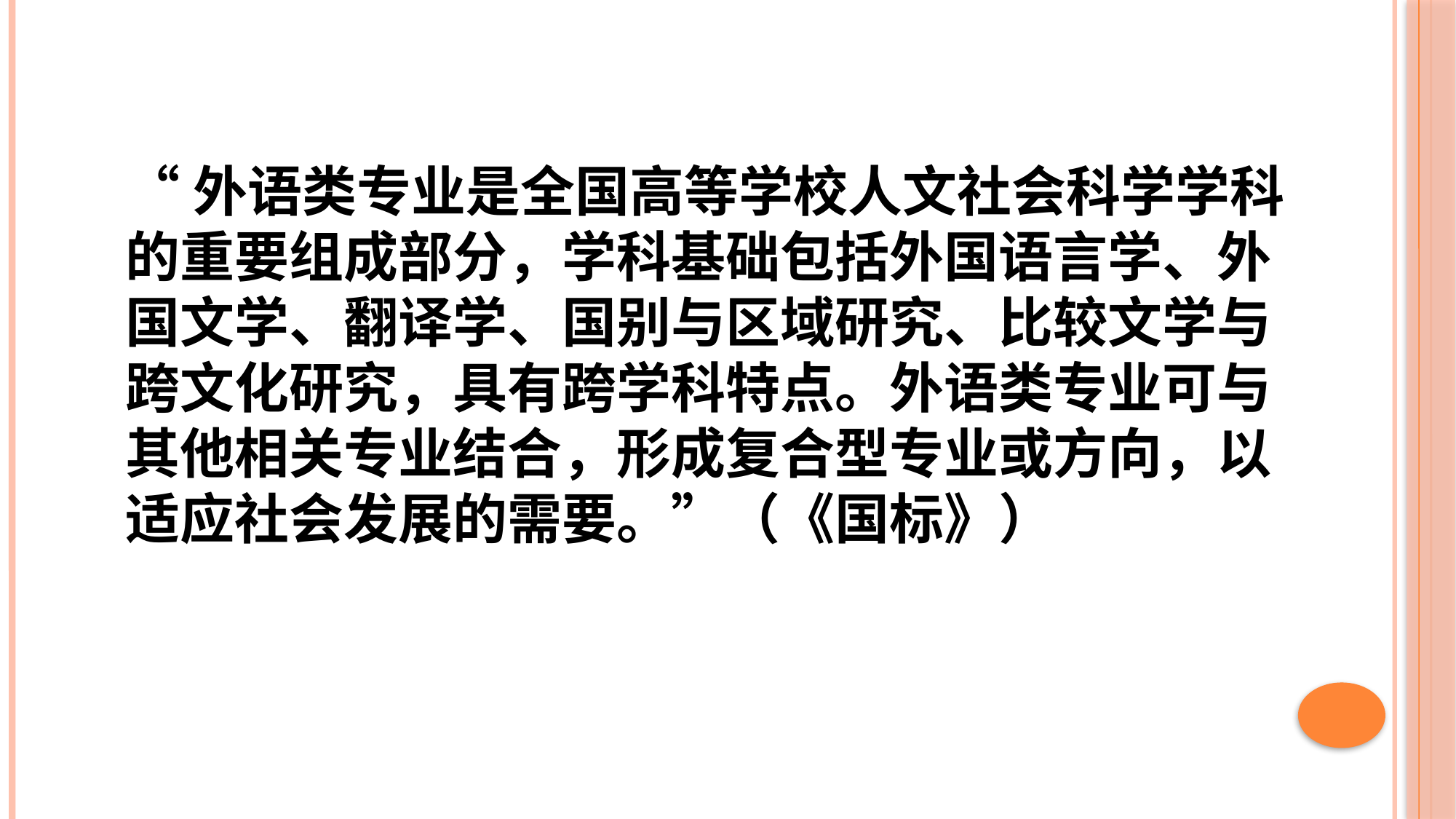

“外语类专业是全国高等学校人文社会科学学科的重要组成部分，学科基础包括外国语言学、外国文学、翻译学、国别与区域研究、比较文学与跨文化研究，具有跨学科特点。外语类专业可与其他相关专业结合，形成复合型专业或方向，以适应社会发展的需要。”（《国标》）